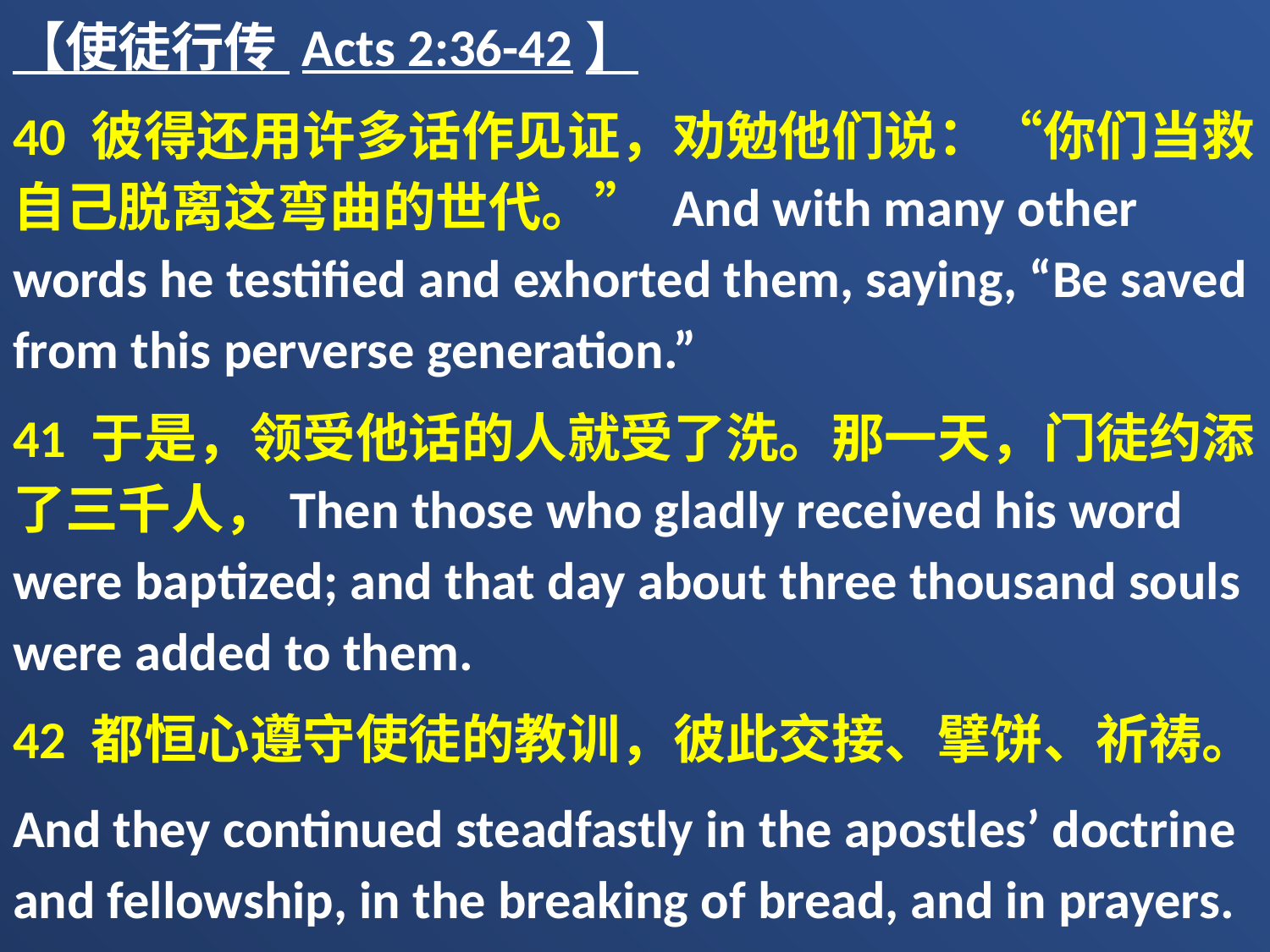

【使徒行传 Acts 2:36-42】
40 彼得还用许多话作见证，劝勉他们说：“你们当救自己脱离这弯曲的世代。” And with many other words he testified and exhorted them, saying, “Be saved from this perverse generation.”
41 于是，领受他话的人就受了洗。那一天，门徒约添了三千人，Then those who gladly received his word were baptized; and that day about three thousand souls were added to them.
42 都恒心遵守使徒的教训，彼此交接、擘饼、祈祷。
And they continued steadfastly in the apostles’ doctrine and fellowship, in the breaking of bread, and in prayers.